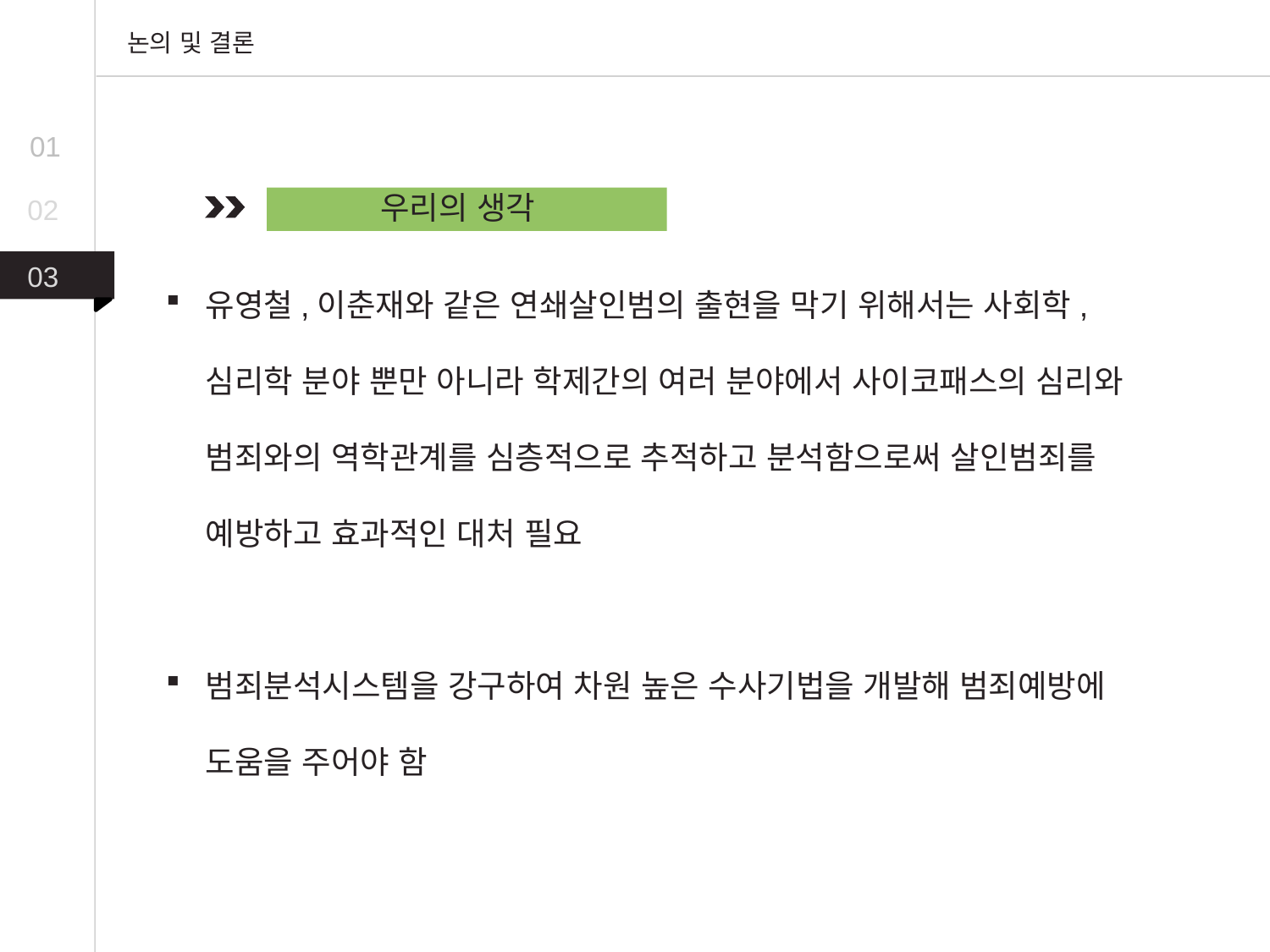

논의 및 결론
01
우리의 생각
02

유영철,이춘재와 같은 연쇄살인범의 출현을 막기 위해서는 사회학,심리학 분야 뿐만 아니라 학제간의 여러 분야에서 사이코패스의 심리와 범죄와의 역학관계를 심층적으로 추적하고 분석함으로써 살인범죄를 예방하고 효과적인 대처 필요

범죄분석시스템을 강구하여 차원 높은 수사기법을 개발해 범죄예방에 도움을 주어야 함

03